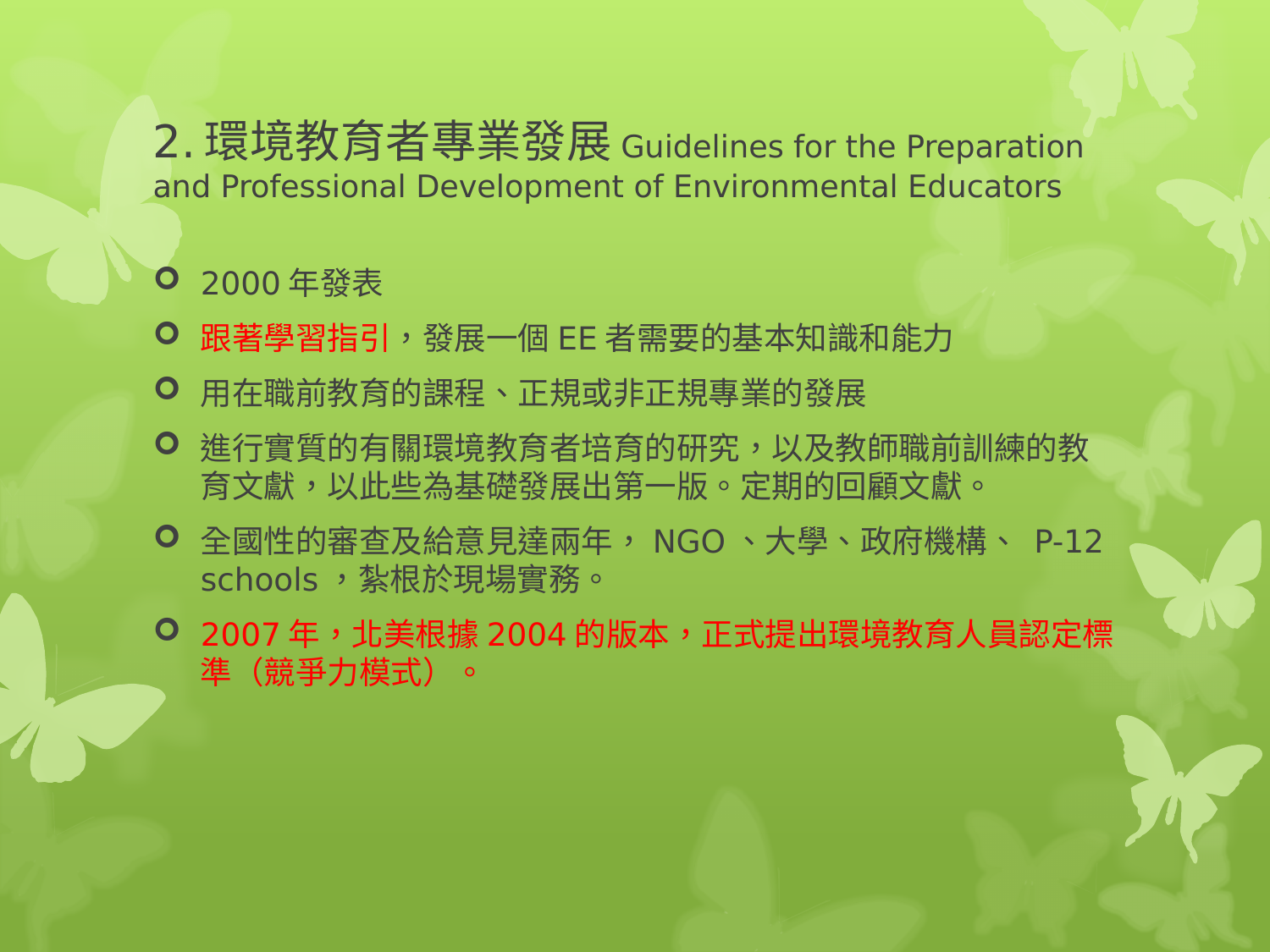

# 2.環境教育者專業發展Guidelines for the Preparation and Professional Development of Environmental Educators
2000年發表
跟著學習指引，發展一個EE者需要的基本知識和能力
用在職前教育的課程、正規或非正規專業的發展
進行實質的有關環境教育者培育的研究，以及教師職前訓練的教育文獻，以此些為基礎發展出第一版。定期的回顧文獻。
全國性的審查及給意見達兩年，NGO、大學、政府機構、 P-12 schools，紮根於現場實務。
2007年，北美根據2004的版本，正式提出環境教育人員認定標準（競爭力模式）。